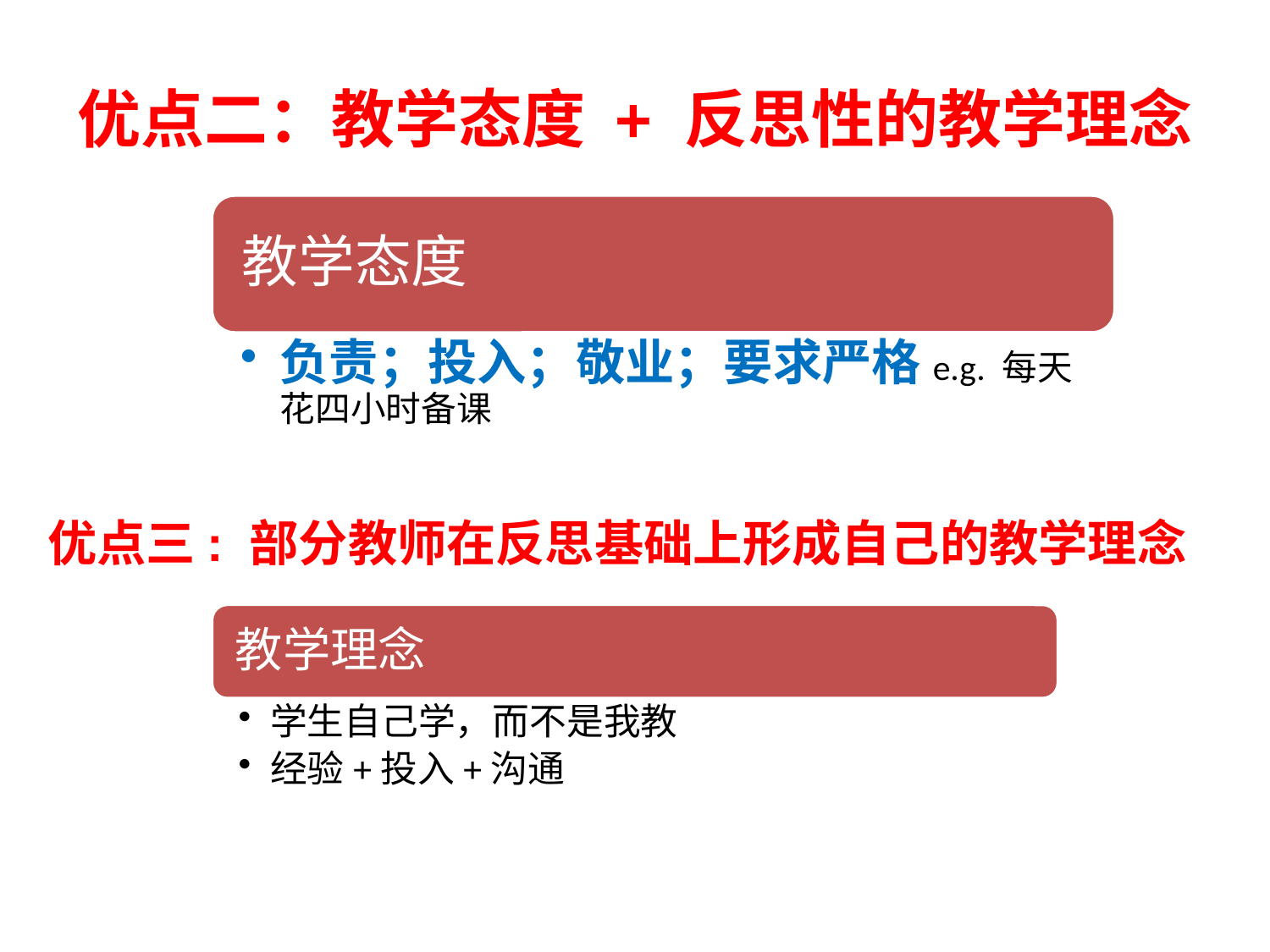

# 优点二：教学态度 + 反思性的教学理念
教学态度
负责；投入；敬业；要求严格e.g. 每天花四小时备课
优点三: 部分教师在反思基础上形成自己的教学理念
教学理念
学生自己学，而不是我教
经验+投入+沟通